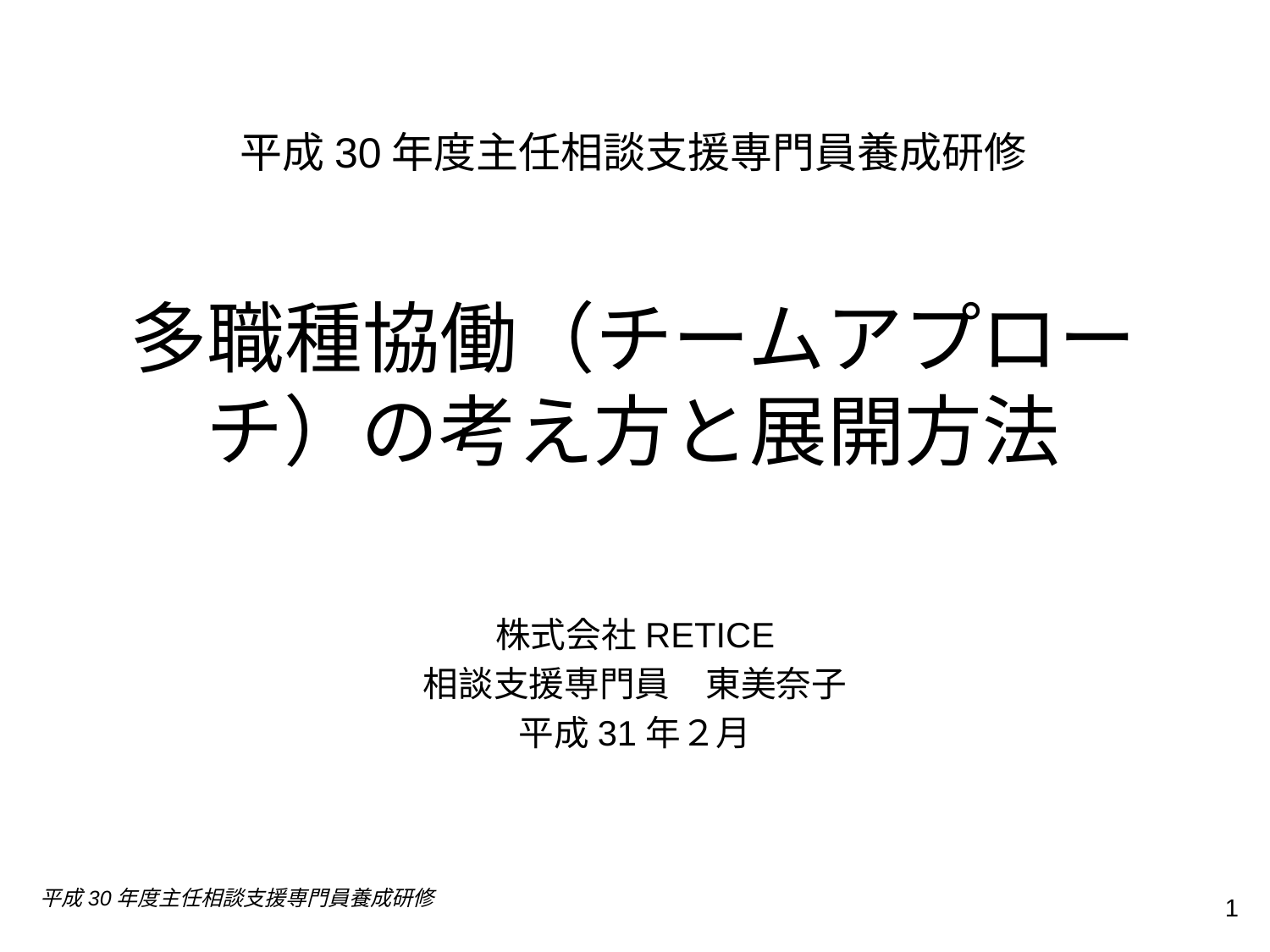

# 平成30年度主任相談支援専門員養成研修
多職種協働（チームアプローチ）の考え方と展開方法
株式会社RETICE
相談支援専門員　東美奈子
平成31年２月

平成30年度主任相談支援専門員養成研修
1